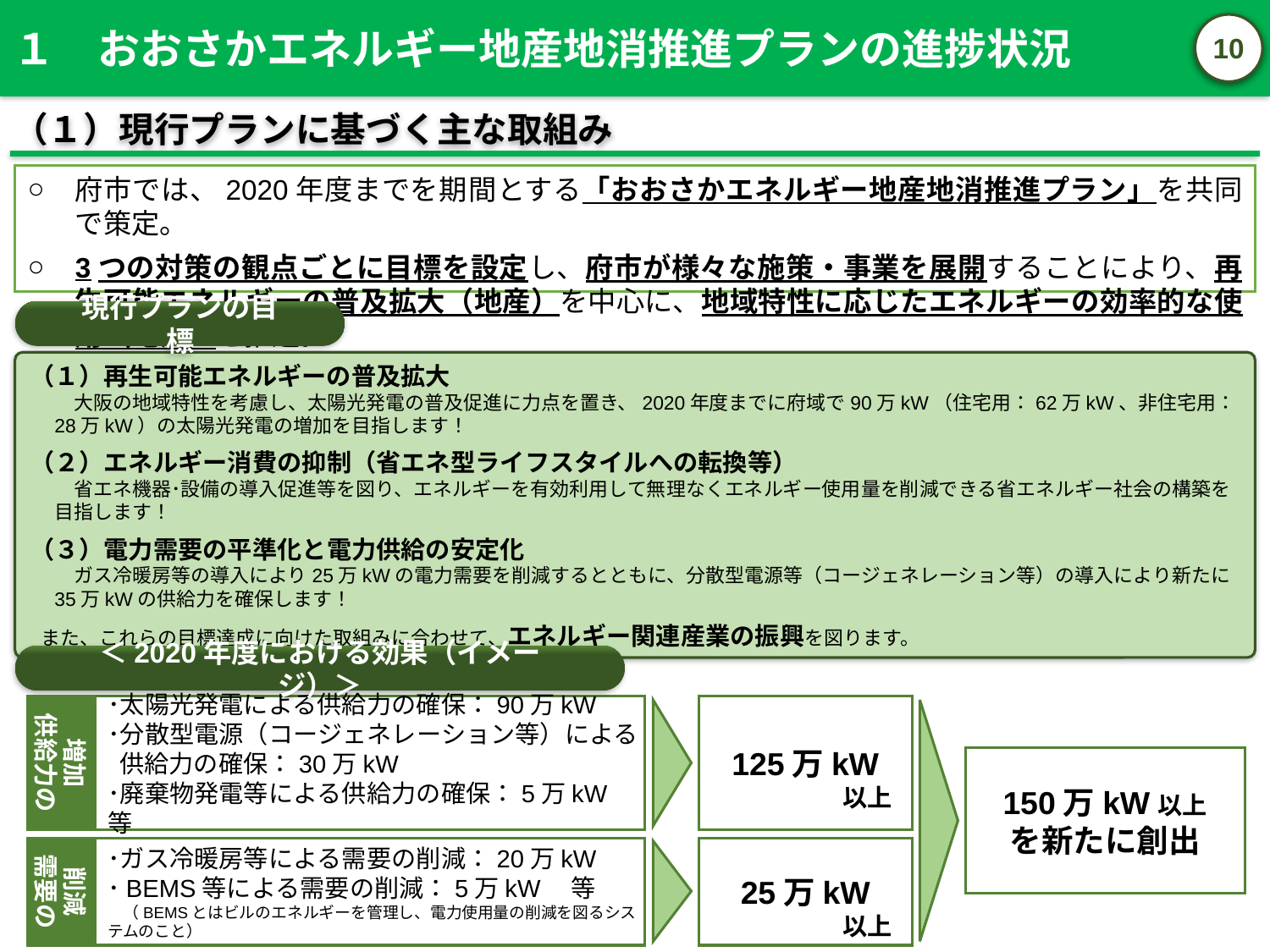

１　おおさかエネルギー地産地消推進プランの進捗状況
10
（１）現行プランに基づく主な取組み

府市では、2020年度までを期間とする「おおさかエネルギー地産地消推進プラン」を共同で策定。
3つの対策の観点ごとに目標を設定し、府市が様々な施策・事業を展開することにより、再生可能エネルギーの普及拡大（地産）を中心に、地域特性に応じたエネルギーの効率的な使用（地消）を推進。
現行プランの目標
（１）再生可能エネルギーの普及拡大
　大阪の地域特性を考慮し、太陽光発電の普及促進に力点を置き、2020年度までに府域で90万kW（住宅用：62万kW、非住宅用：28万kW）の太陽光発電の増加を目指します！
（２）エネルギー消費の抑制（省エネ型ライフスタイルへの転換等）
　省エネ機器･設備の導入促進等を図り、エネルギーを有効利用して無理なくエネルギー使用量を削減できる省エネルギー社会の構築を目指します！
（３）電力需要の平準化と電力供給の安定化
　ガス冷暖房等の導入により25万kWの電力需要を削減するとともに、分散型電源等（コージェネレーション等）の導入により新たに35万kWの供給力を確保します！
また、これらの目標達成に向けた取組みに合わせて、エネルギー関連産業の振興を図ります。
＜2020年度における効果（イメージ）＞
･太陽光発電による供給力の確保：90万kW
･分散型電源（コージェネレーション等）による
供給力の確保：30万kW
･廃棄物発電等による供給力の確保：5万kW　等

125万kW
　　　　　以上
増加
供給力の

150万kW以上
を新たに創出

削減
需要の

25万kW
　　　　　以上
･ガス冷暖房等による需要の削減：20万kW
･BEMS等による需要の削減：5万kW　等
　（BEMSとはビルのエネルギーを管理し、電力使用量の削減を図るシステムのこと）